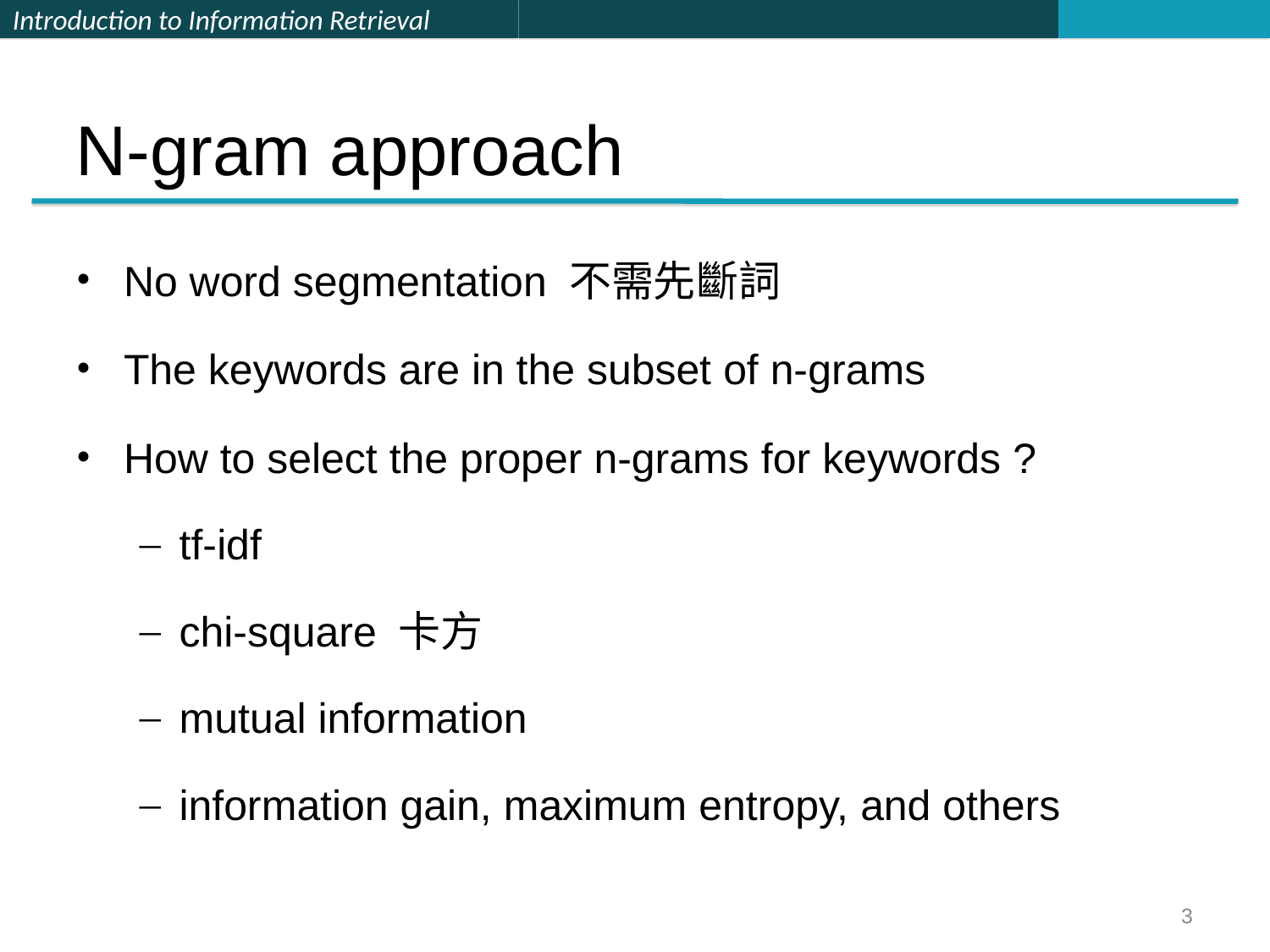

# N-gram approach
No word segmentation 不需先斷詞
The keywords are in the subset of n-grams
How to select the proper n-grams for keywords ?
tf-idf
chi-square 卡方
mutual information
information gain, maximum entropy, and others
3